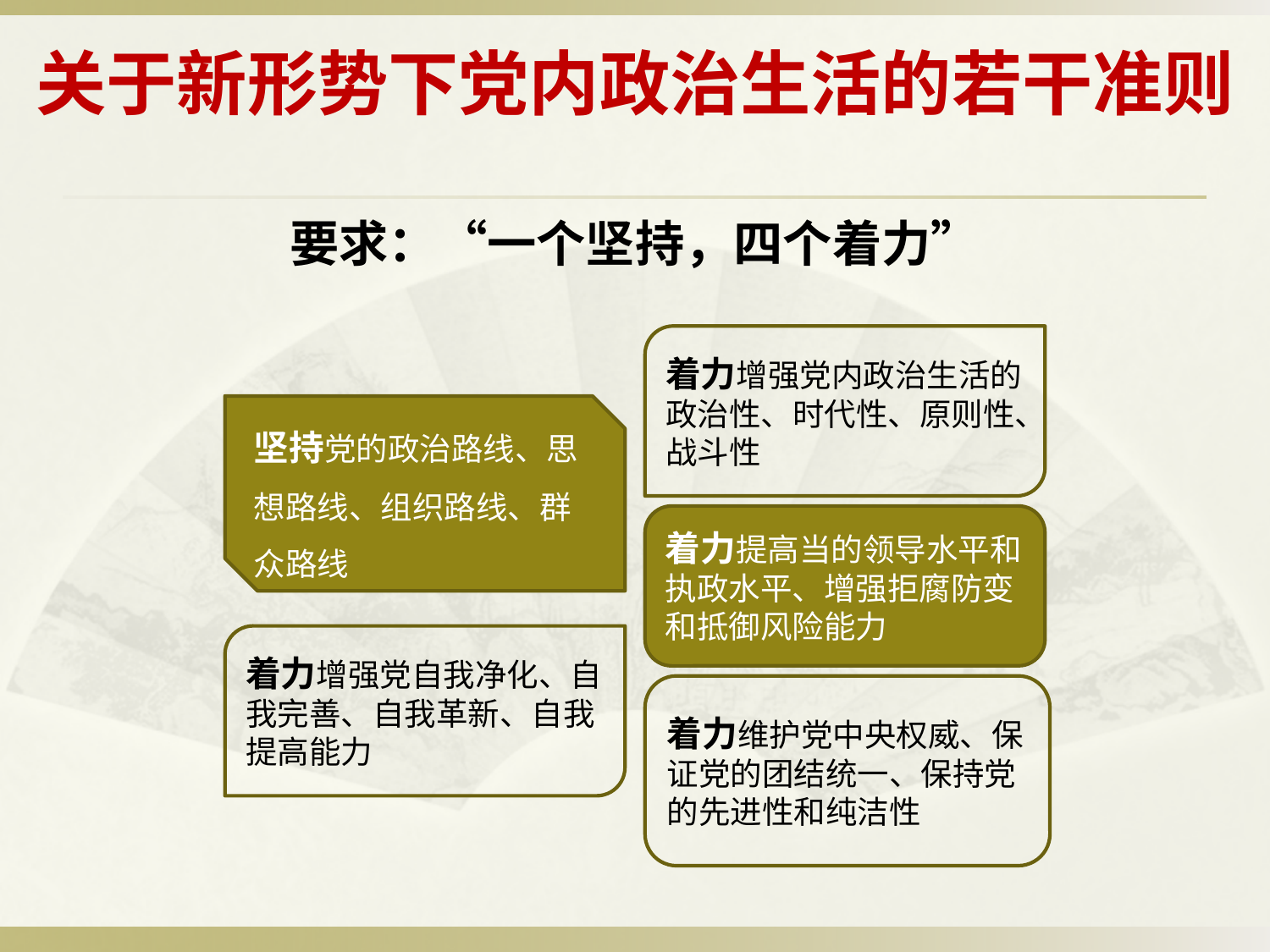

# 关于新形势下党内政治生活的若干准则
要求：“一个坚持，四个着力”
着力增强党内政治生活的政治性、时代性、原则性、战斗性
坚持党的政治路线、思想路线、组织路线、群众路线
着力提高当的领导水平和执政水平、增强拒腐防变和抵御风险能力
着力增强党自我净化、自我完善、自我革新、自我提高能力
着力维护党中央权威、保证党的团结统一、保持党的先进性和纯洁性